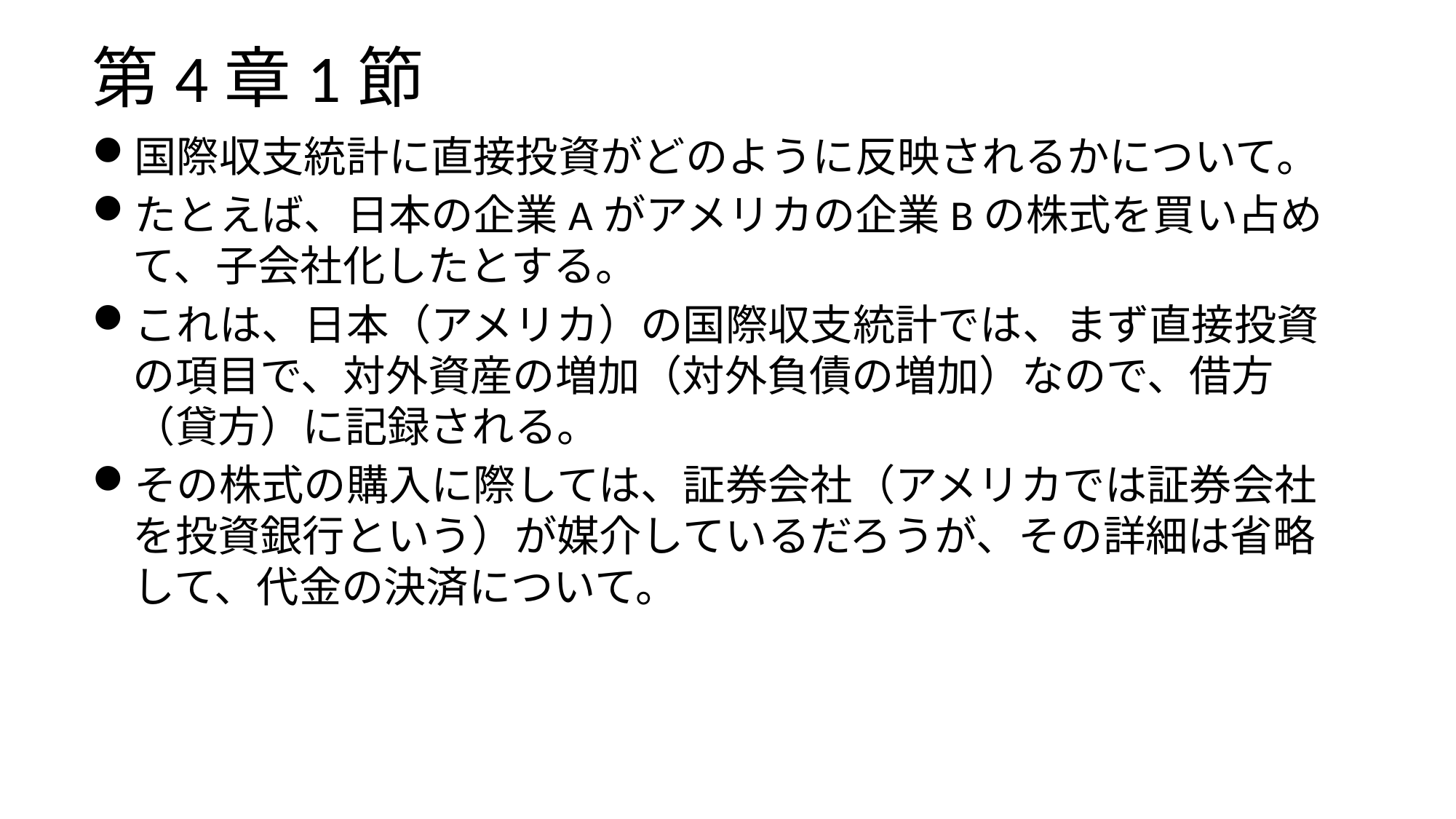

# 第4章1節
国際収支統計に直接投資がどのように反映されるかについて。
たとえば、日本の企業Aがアメリカの企業Bの株式を買い占めて、子会社化したとする。
これは、日本（アメリカ）の国際収支統計では、まず直接投資の項目で、対外資産の増加（対外負債の増加）なので、借方（貸方）に記録される。
その株式の購入に際しては、証券会社（アメリカでは証券会社を投資銀行という）が媒介しているだろうが、その詳細は省略して、代金の決済について。